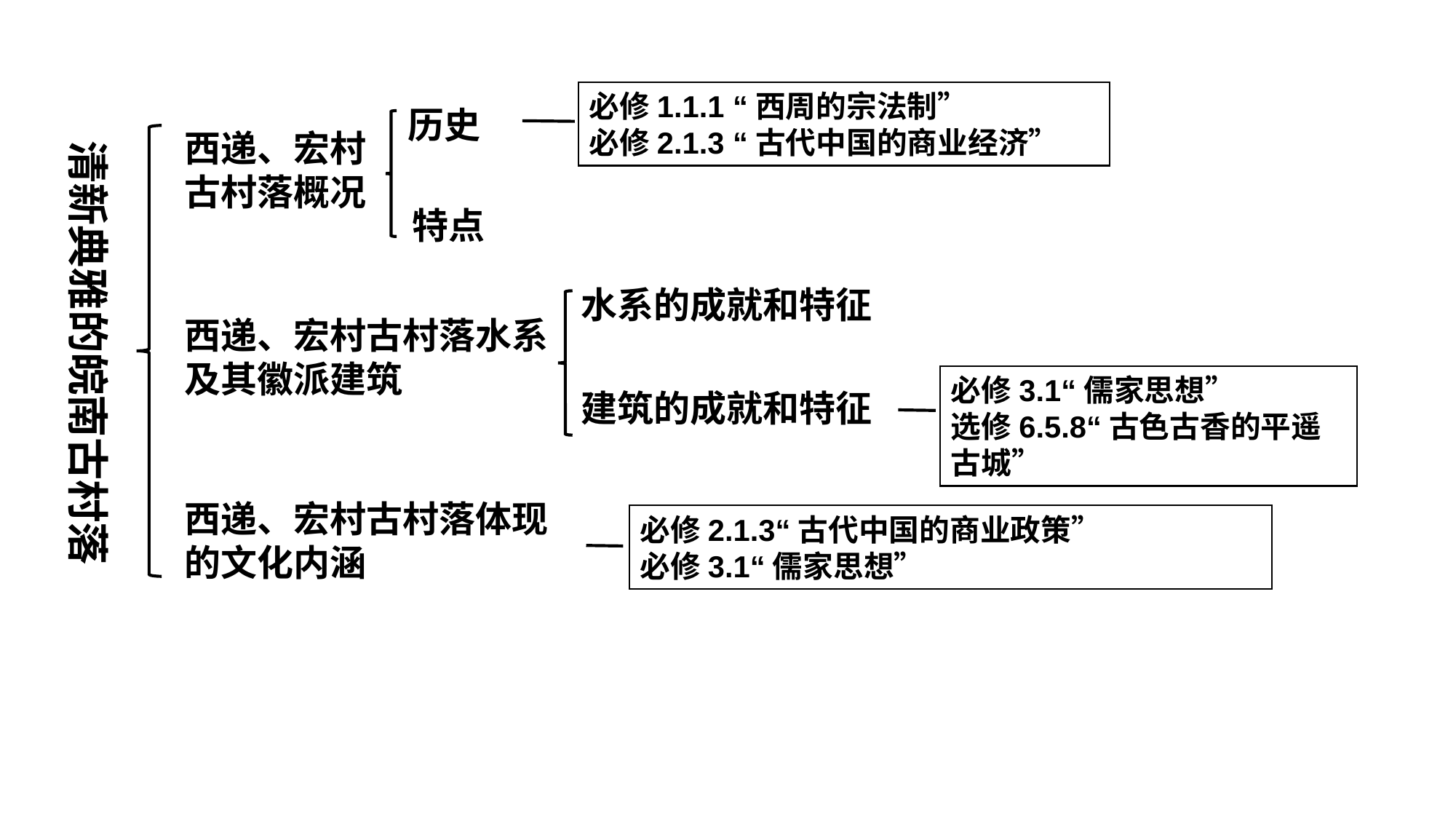

必修1.1.1 “西周的宗法制”
必修2.1.3 “古代中国的商业经济”
历史

西递、宏村
古村落概况

清新典雅的皖南古村落
特点
水系的成就和特征

必修3.1“儒家思想”
选修6.5.8“古色古香的平遥古城”
建筑的成就和特征
西递、宏村古村落水系
及其徽派建筑
西递、宏村古村落体现的文化内涵
必修2.1.3“古代中国的商业政策”
必修3.1“儒家思想”